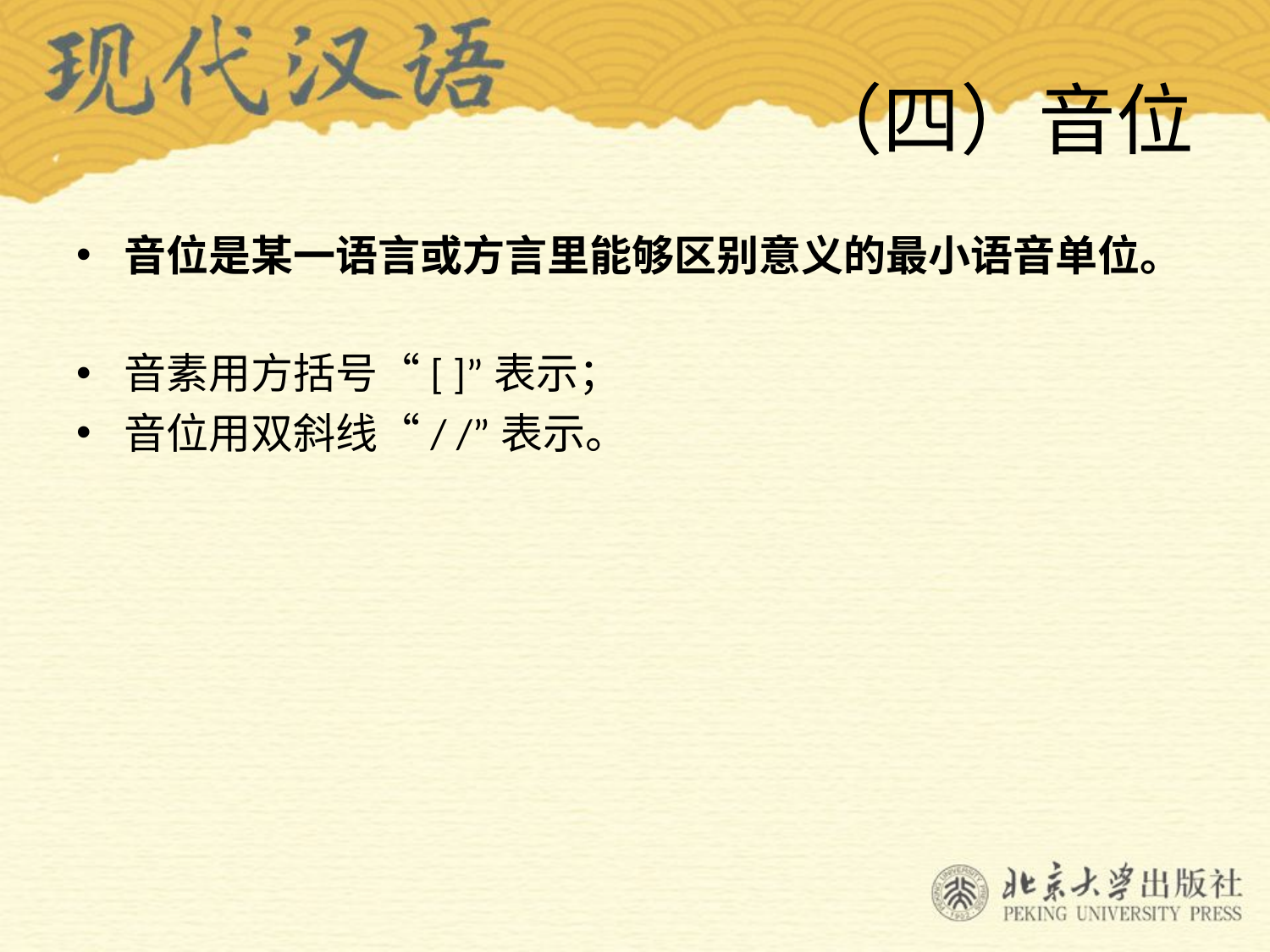

# （四）音位
音位是某一语言或方言里能够区别意义的最小语音单位。

音素用方括号“[ ]”表示；
音位用双斜线“/ /”表示。